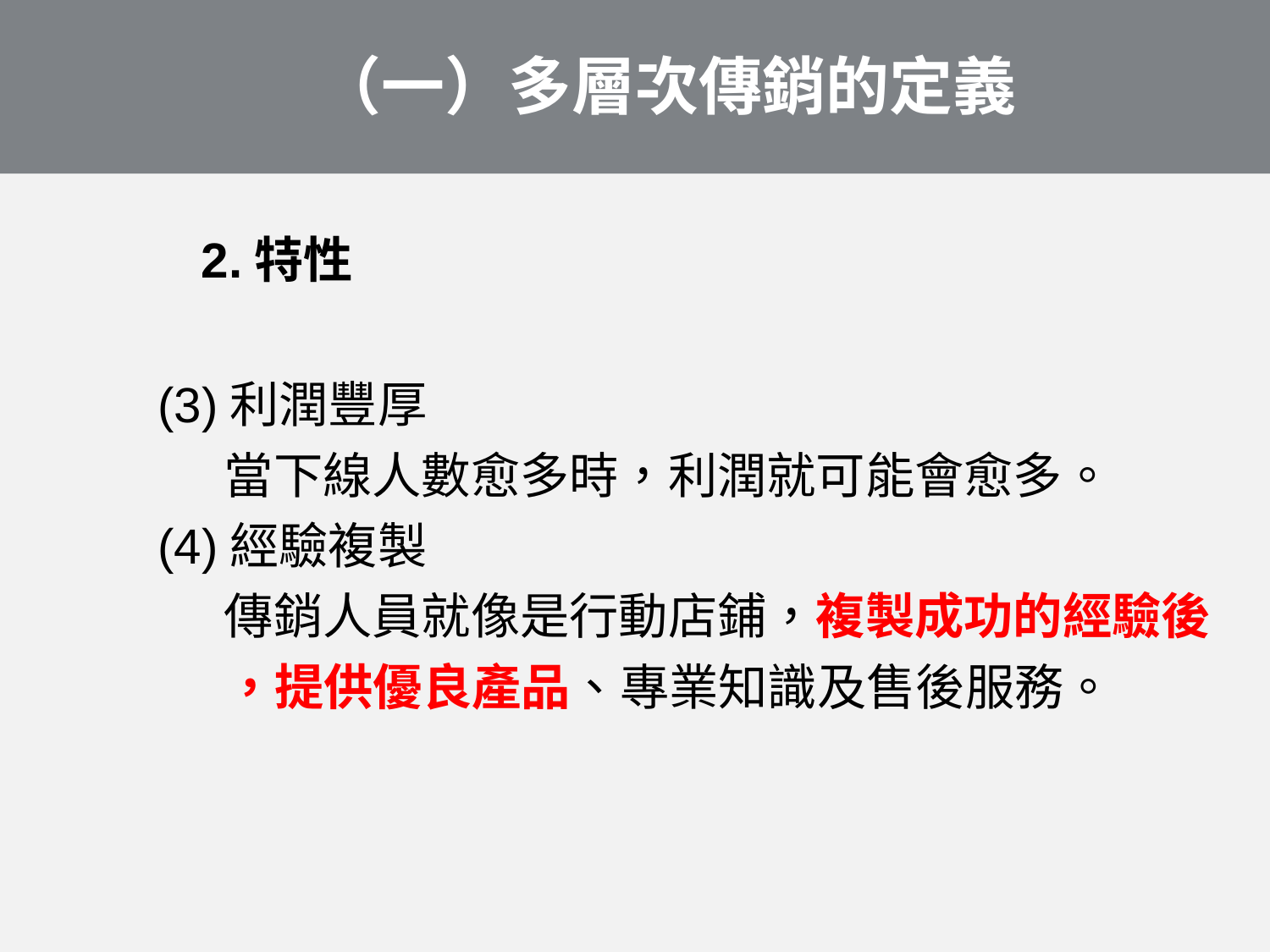

（一）多層次傳銷的定義
2.特性
(3)利潤豐厚
     當下線人數愈多時，利潤就可能會愈多。
(4)經驗複製
     傳銷人員就像是行動店鋪，複製成功的經驗後
     ，提供優良產品、專業知識及售後服務。